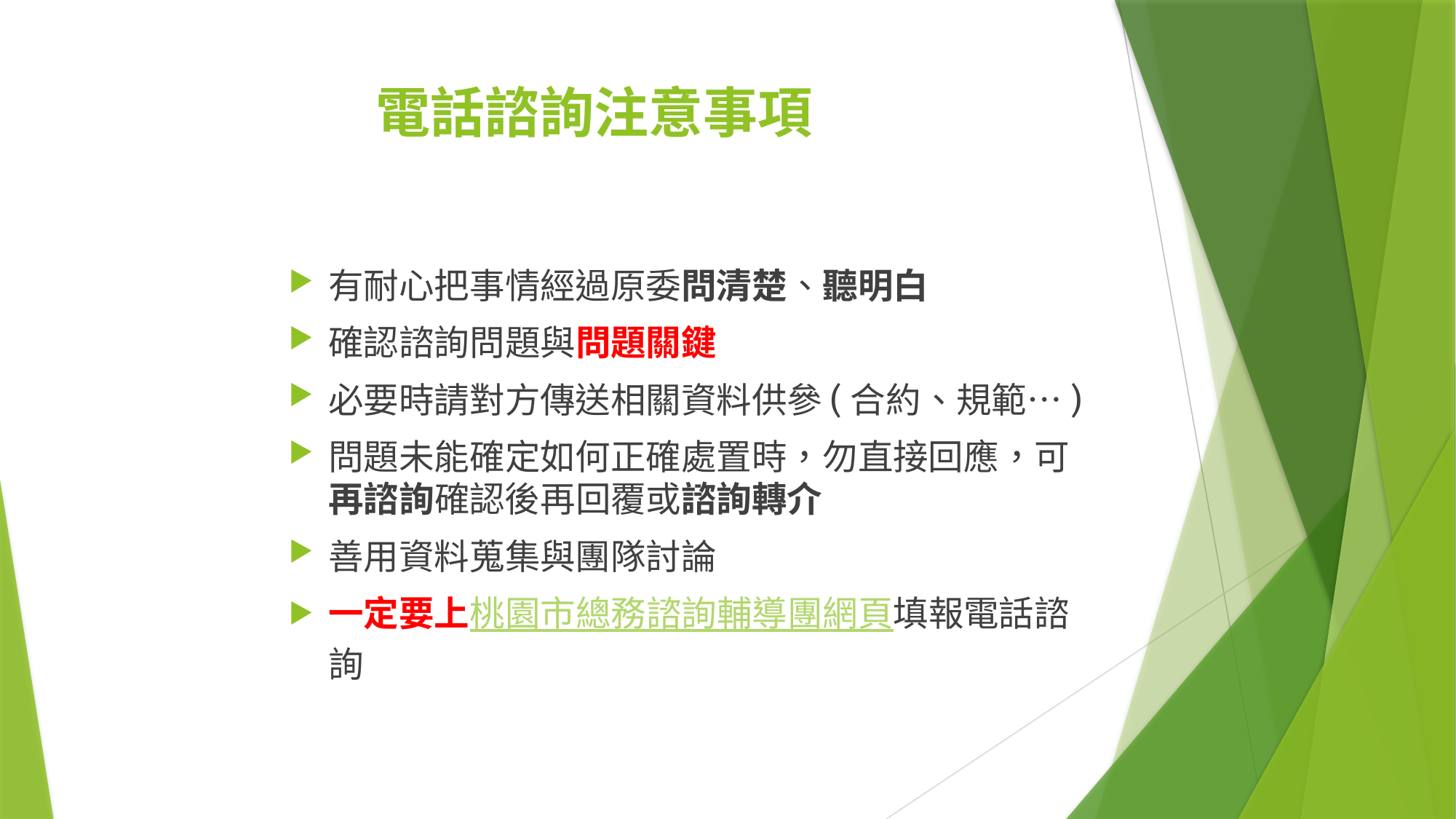

# 電話諮詢注意事項
有耐心把事情經過原委問清楚、聽明白
確認諮詢問題與問題關鍵
必要時請對方傳送相關資料供參(合約、規範…)
問題未能確定如何正確處置時，勿直接回應，可再諮詢確認後再回覆或諮詢轉介
善用資料蒐集與團隊討論
一定要上桃園市總務諮詢輔導團網頁填報電話諮詢